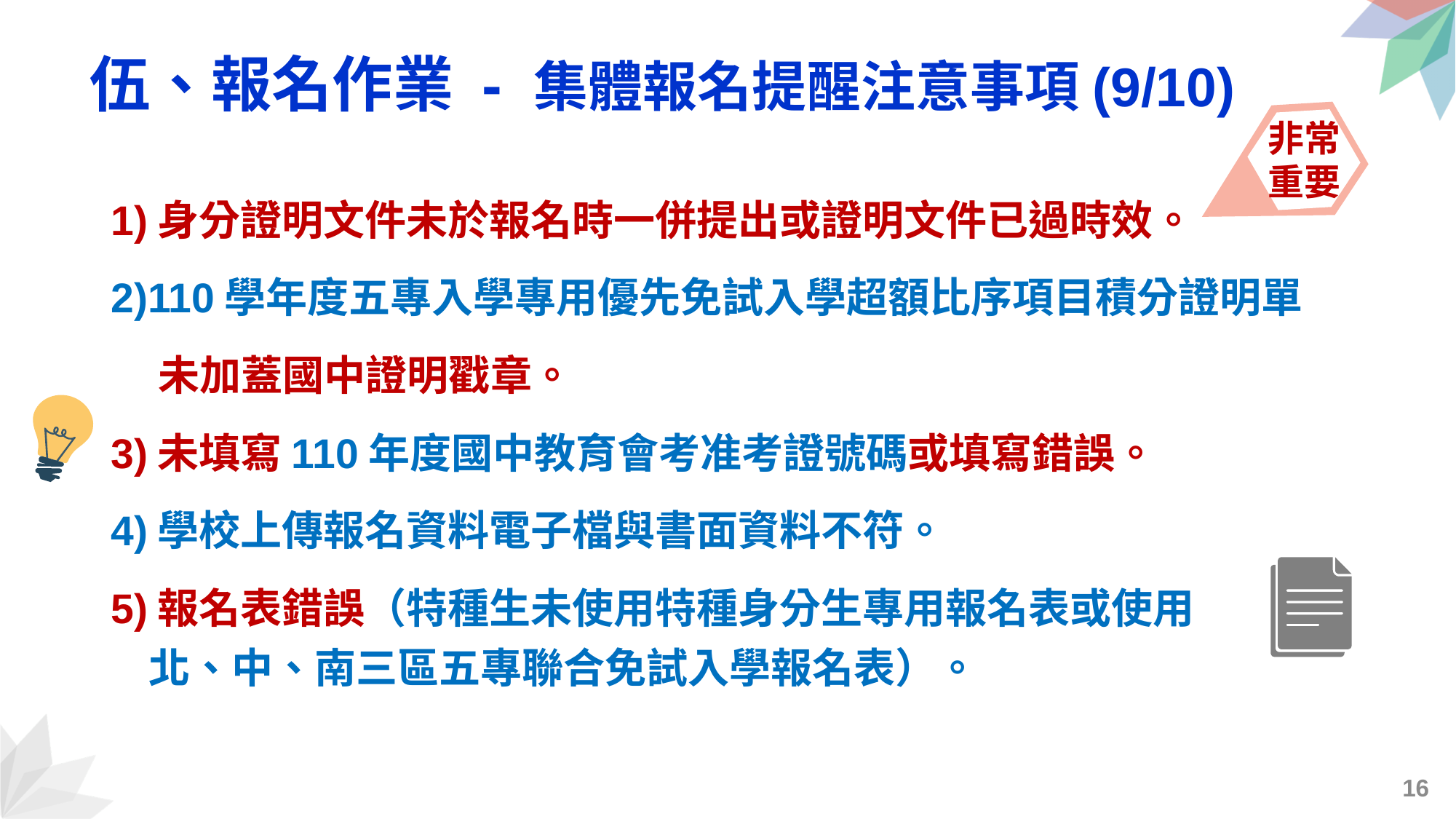

# 伍、報名作業 - 集體報名提醒注意事項(9/10)

非常
重要
1)身分證明文件未於報名時一併提出或證明文件已過時效。
2)110學年度五專入學專用優先免試入學超額比序項目積分證明單
    未加蓋國中證明戳章。
3)未填寫110年度國中教育會考准考證號碼或填寫錯誤。
4)學校上傳報名資料電子檔與書面資料不符。
5)報名表錯誤（特種生未使用特種身分生專用報名表或使用
    北、中、南三區五專聯合免試入學報名表）。

16